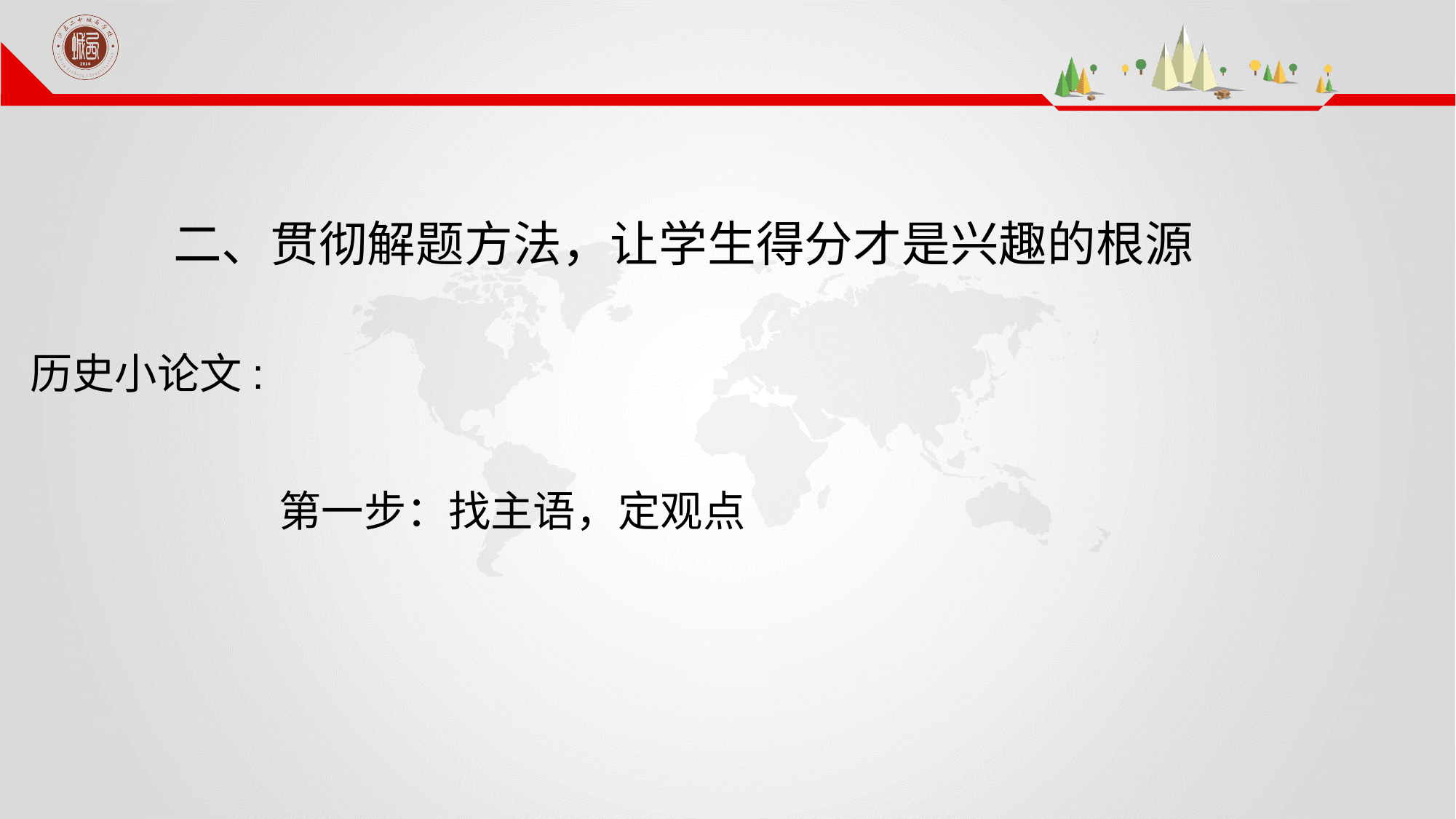

二、贯彻解题方法，让学生得分才是兴趣的根源
历史小论文:
第一步：找主语，定观点